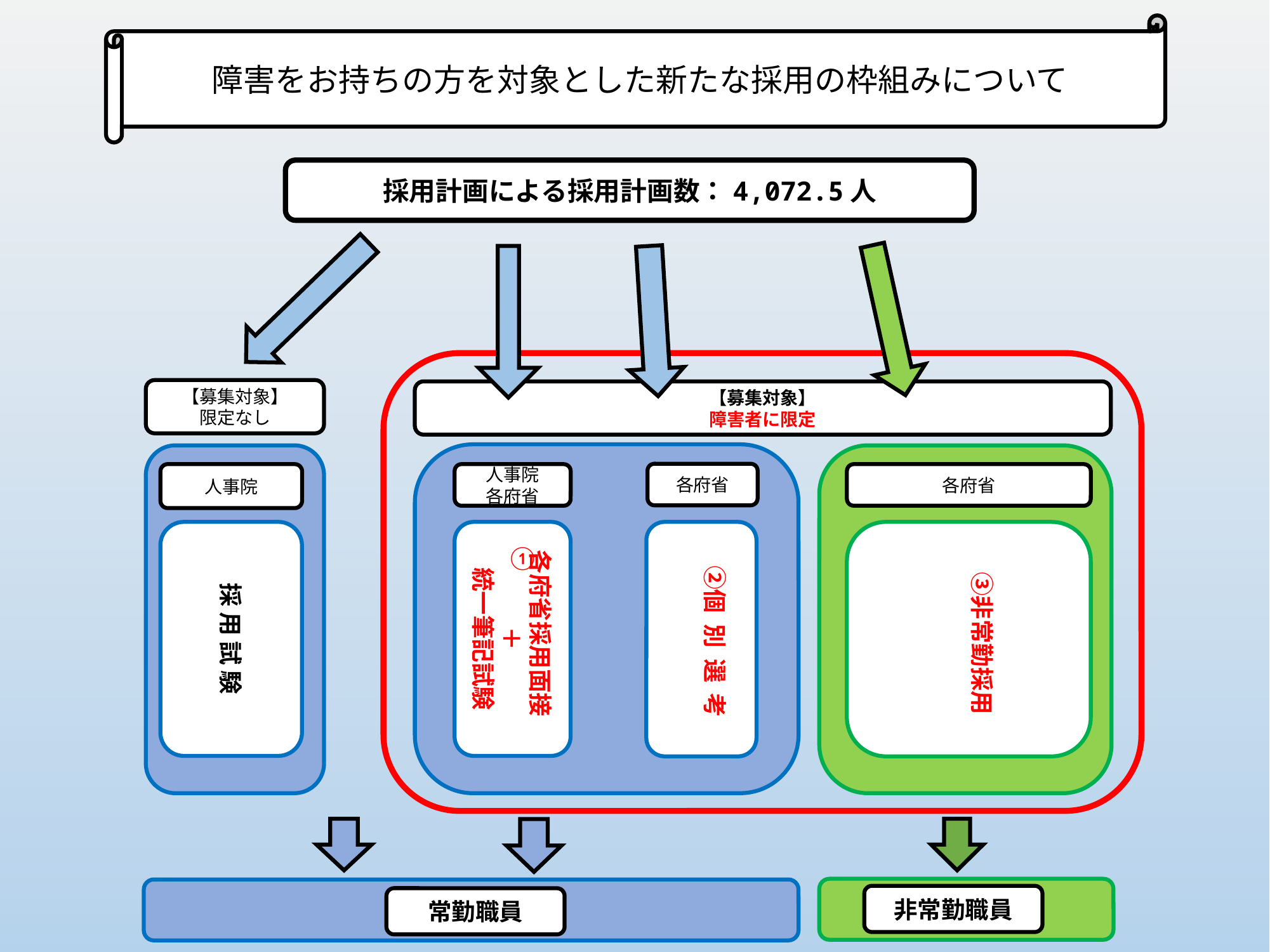

障害をお持ちの方を対象とした新たな採用の枠組みについて
採用計画による採用計画数：4,072.5人

各府省
【募集対象】
限定なし
【募集対象】
障害者に限定
人事院
人事院
各府省
各府省

採 用 試 験
各府省採用面接
＋
統一筆記試験
　 ②個  別  選  考
　 ③非常勤採用

①

非常勤職員
常勤職員